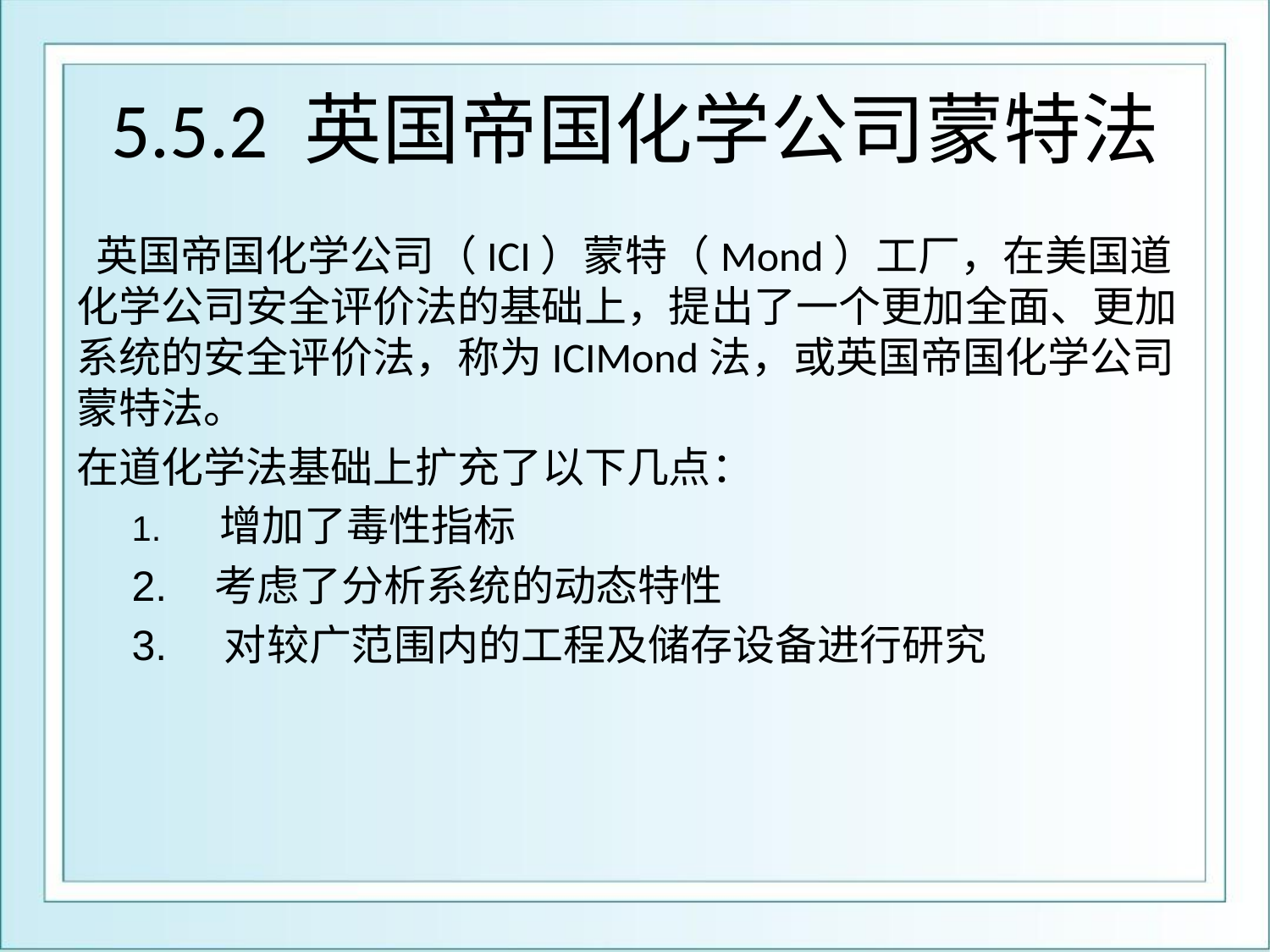

# 5.5.2 英国帝国化学公司蒙特法
 英国帝国化学公司（ICI）蒙特（Mond）工厂，在美国道化学公司安全评价法的基础上，提出了一个更加全面、更加系统的安全评价法，称为ICIMond法，或英国帝国化学公司蒙特法。
在道化学法基础上扩充了以下几点：
  增加了毒性指标
 考虑了分析系统的动态特性
  对较广范围内的工程及储存设备进行研究